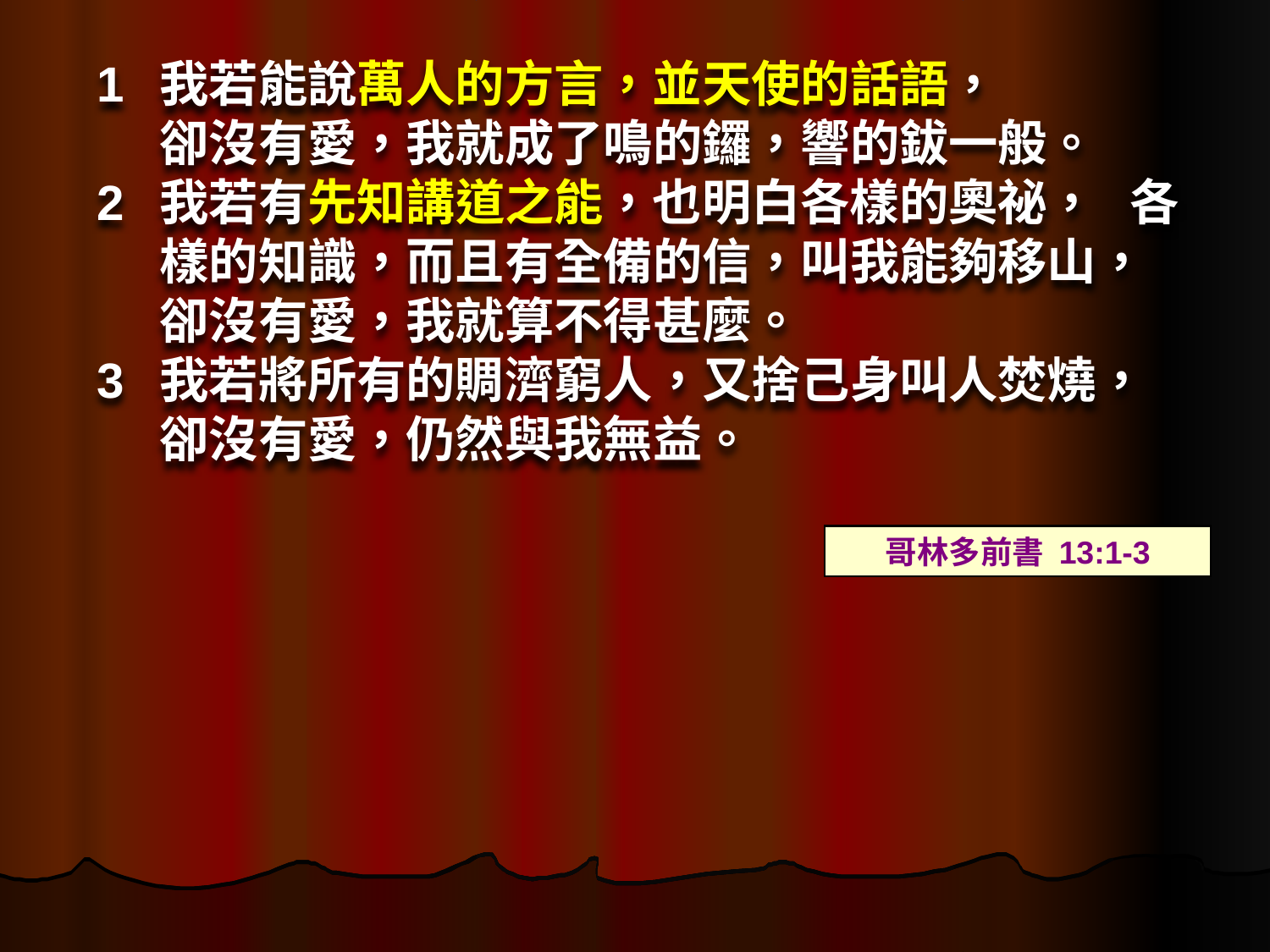

我若能說萬人的方言，並天使的話語，
	卻沒有愛，我就成了鳴的鑼，響的鈸一般。
2	我若有先知講道之能，也明白各樣的奧祕，   各樣的知識，而且有全備的信，叫我能夠移山，卻沒有愛，我就算不得甚麼。
3	我若將所有的賙濟窮人，又捨己身叫人焚燒，卻沒有愛，仍然與我無益。
哥林多前書 13:1-3